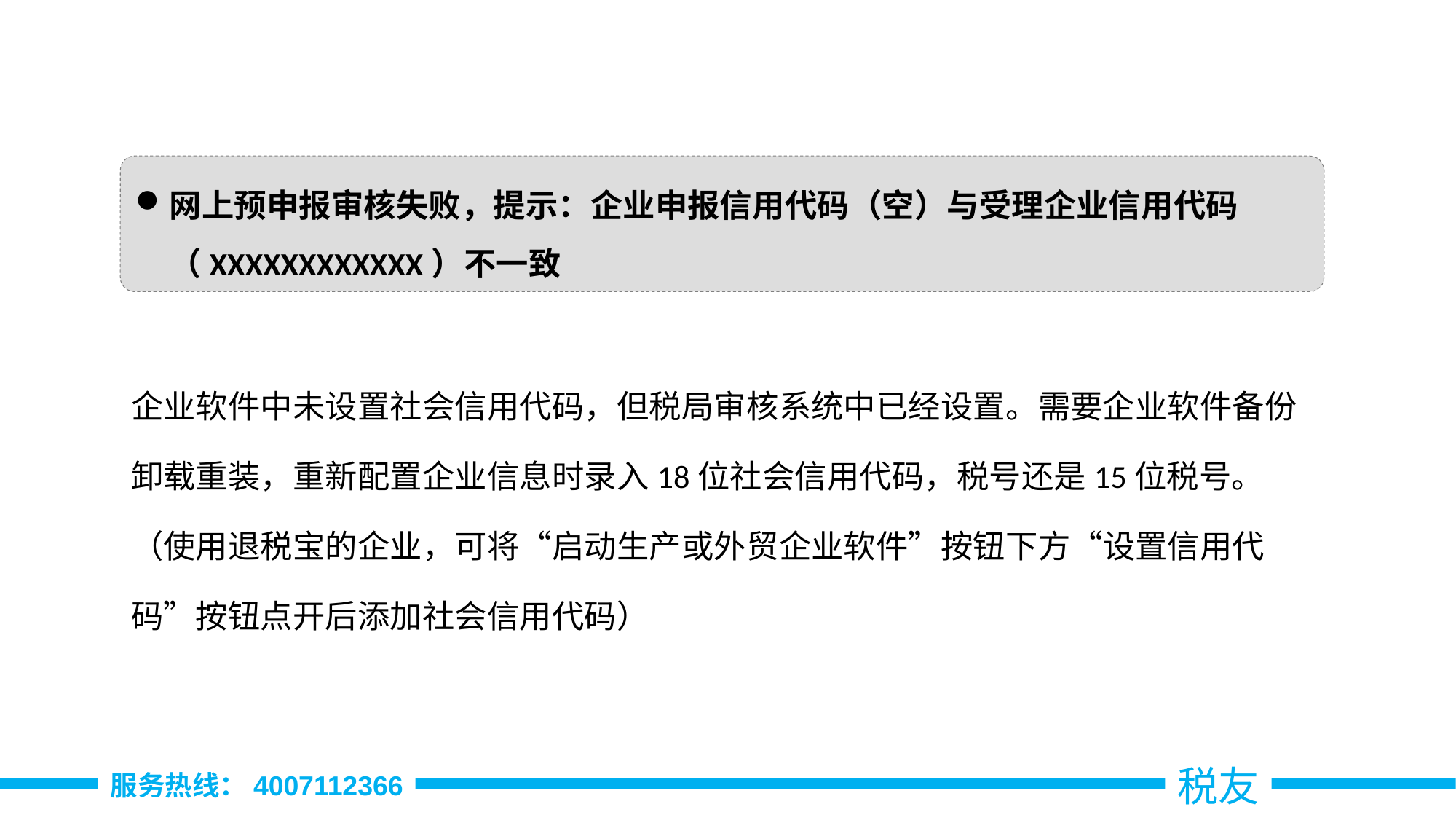

网上预申报审核失败，提示：企业申报信用代码（空）与受理企业信用代码（XXXXXXXXXXXX）不一致
企业软件中未设置社会信用代码，但税局审核系统中已经设置。需要企业软件备份卸载重装，重新配置企业信息时录入18位社会信用代码，税号还是15位税号。（使用退税宝的企业，可将“启动生产或外贸企业软件”按钮下方“设置信用代码”按钮点开后添加社会信用代码）